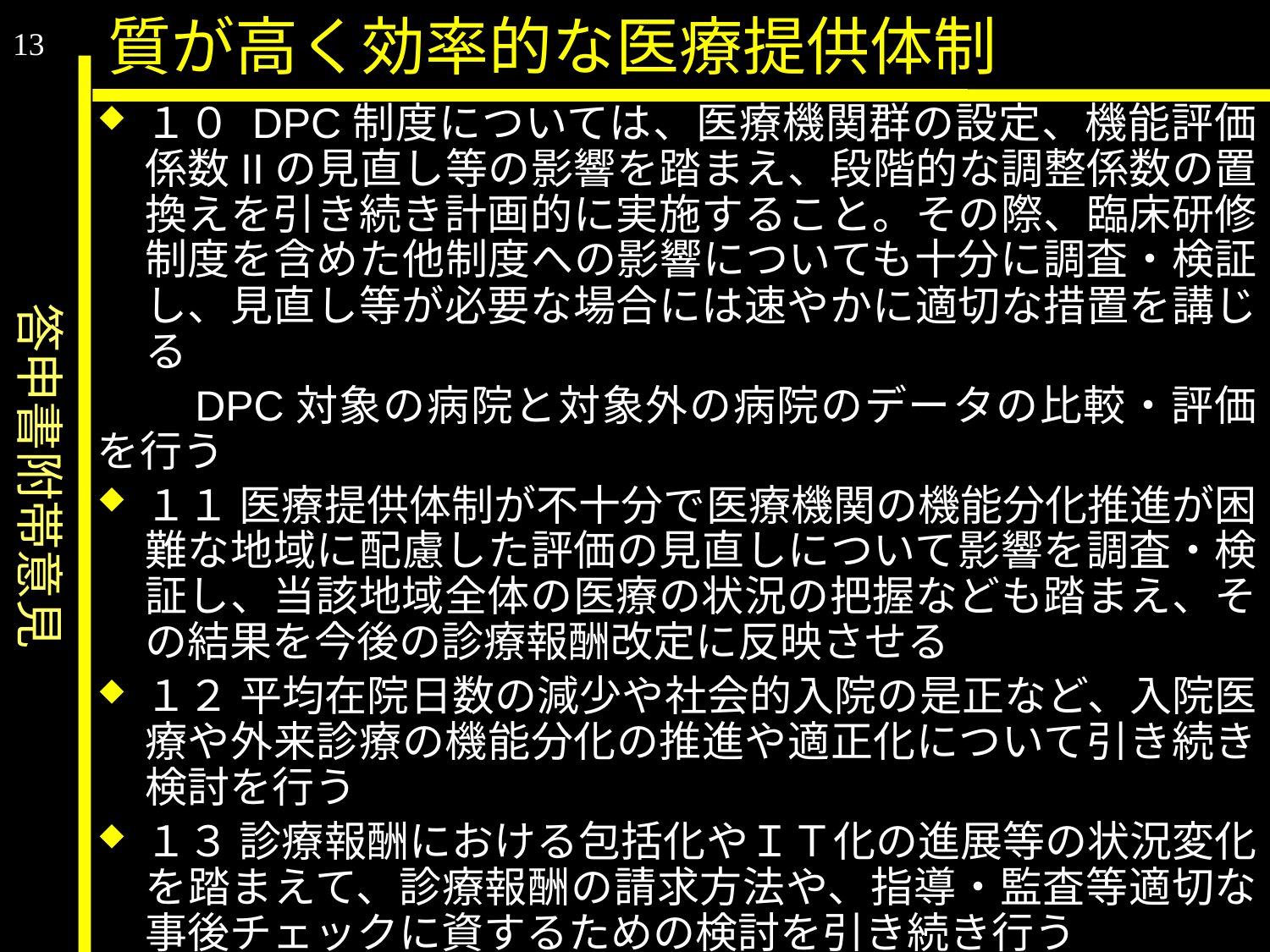

答申書附帯意見
質が高く効率的な医療提供体制
13

１０ DPC制度については、医療機関群の設定、機能評価係数IIの見直し等の影響を踏まえ、段階的な調整係数の置換えを引き続き計画的に実施すること。その際、臨床研修制度を含めた他制度への影響についても十分に調査・検証し、見直し等が必要な場合には速やかに適切な措置を講じる
　　DPC対象の病院と対象外の病院のデータの比較・評価を行う
１１ 医療提供体制が不十分で医療機関の機能分化推進が困難な地域に配慮した評価の見直しについて影響を調査・検証し、当該地域全体の医療の状況の把握なども踏まえ、その結果を今後の診療報酬改定に反映させる
１２ 平均在院日数の減少や社会的入院の是正など、入院医療や外来診療の機能分化の推進や適正化について引き続き検討を行う
１３ 診療報酬における包括化やＩＴ化の進展等の状況変化を踏まえて、診療報酬の請求方法や、指導・監査等適切な事後チェックに資するための検討を引き続き行う